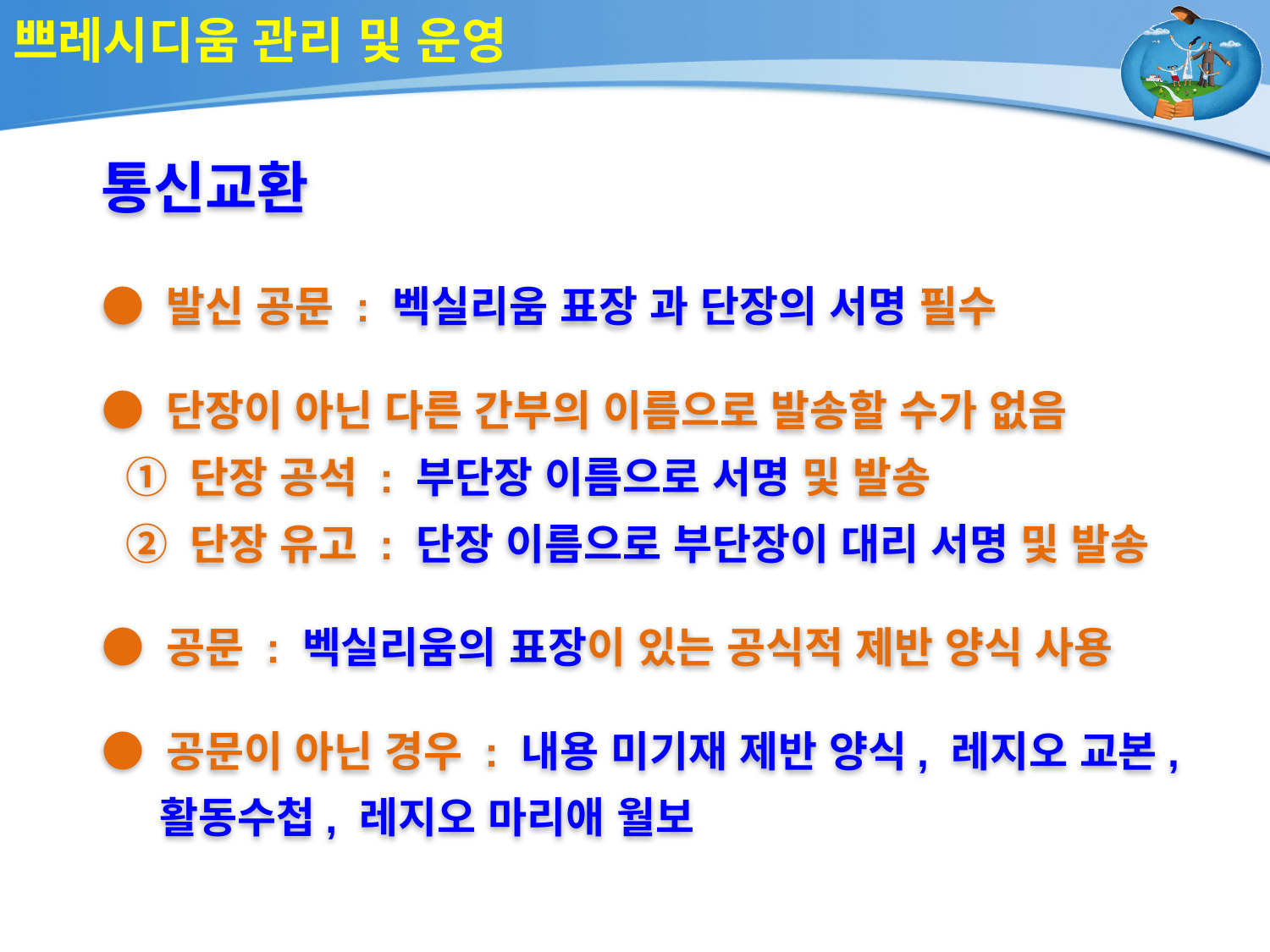

# 쁘레시디움 관리 및 운영
통신교환
● 발신 공문 : 벡실리움 표장 과 단장의 서명 필수

● 단장이 아닌 다른 간부의 이름으로 발송할 수가 없음
  ① 단장 공석 : 부단장 이름으로 서명 및 발송
  ② 단장 유고 : 단장 이름으로 부단장이 대리 서명 및 발송

● 공문 : 벡실리움의 표장이 있는 공식적 제반 양식 사용

● 공문이 아닌 경우 : 내용 미기재 제반 양식, 레지오 교본,
    활동수첩, 레지오 마리애 월보